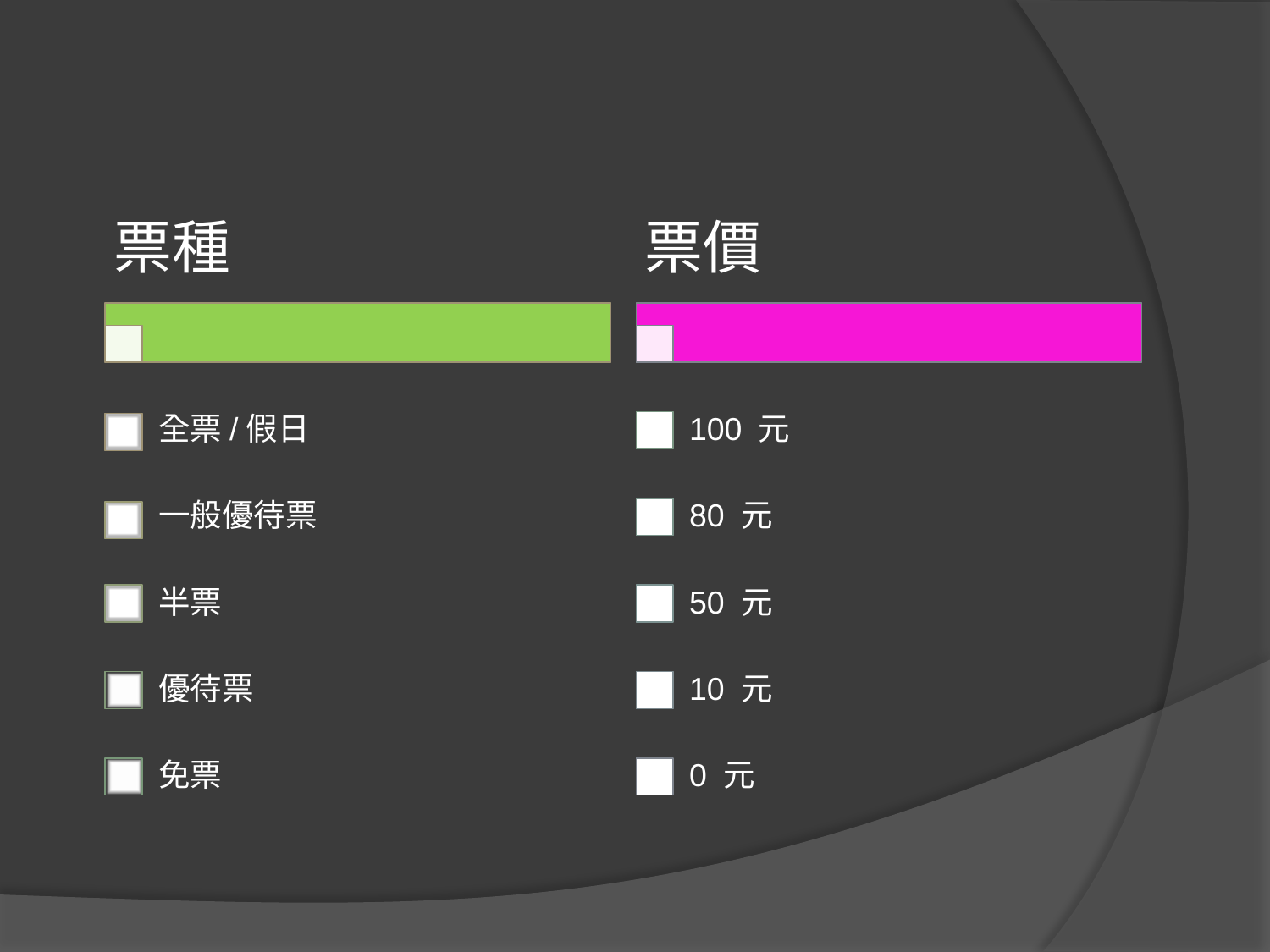

票種
全票/假日
一般優待票
半票
優待票
免票
票價
100 元
80 元
50 元
10 元
0 元